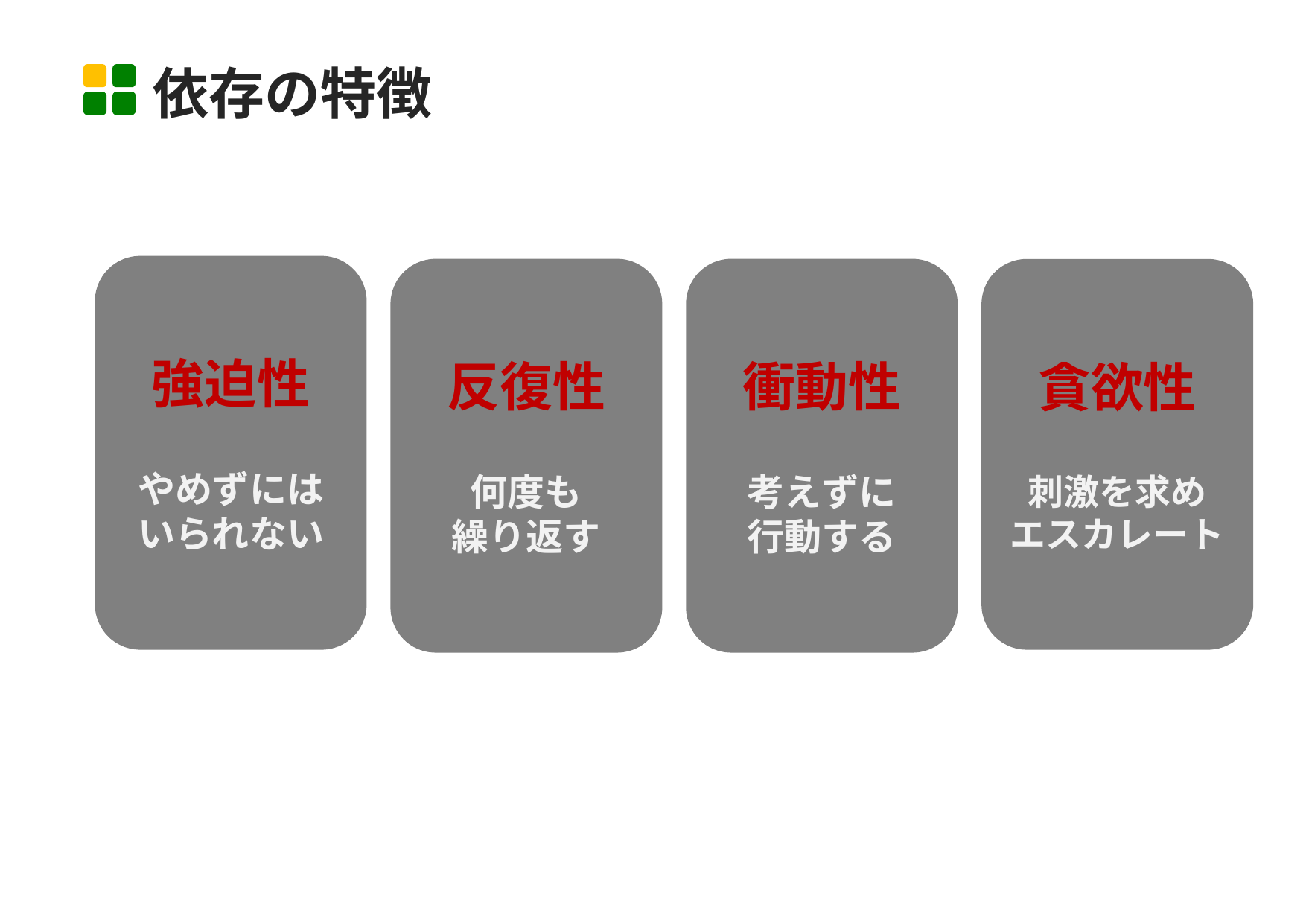

依存の特徴

強迫性

やめずには
いられない
衝動性

考えずに
行動する
反復性

何度も
繰り返す
貪欲性

刺激を求め
エスカレート